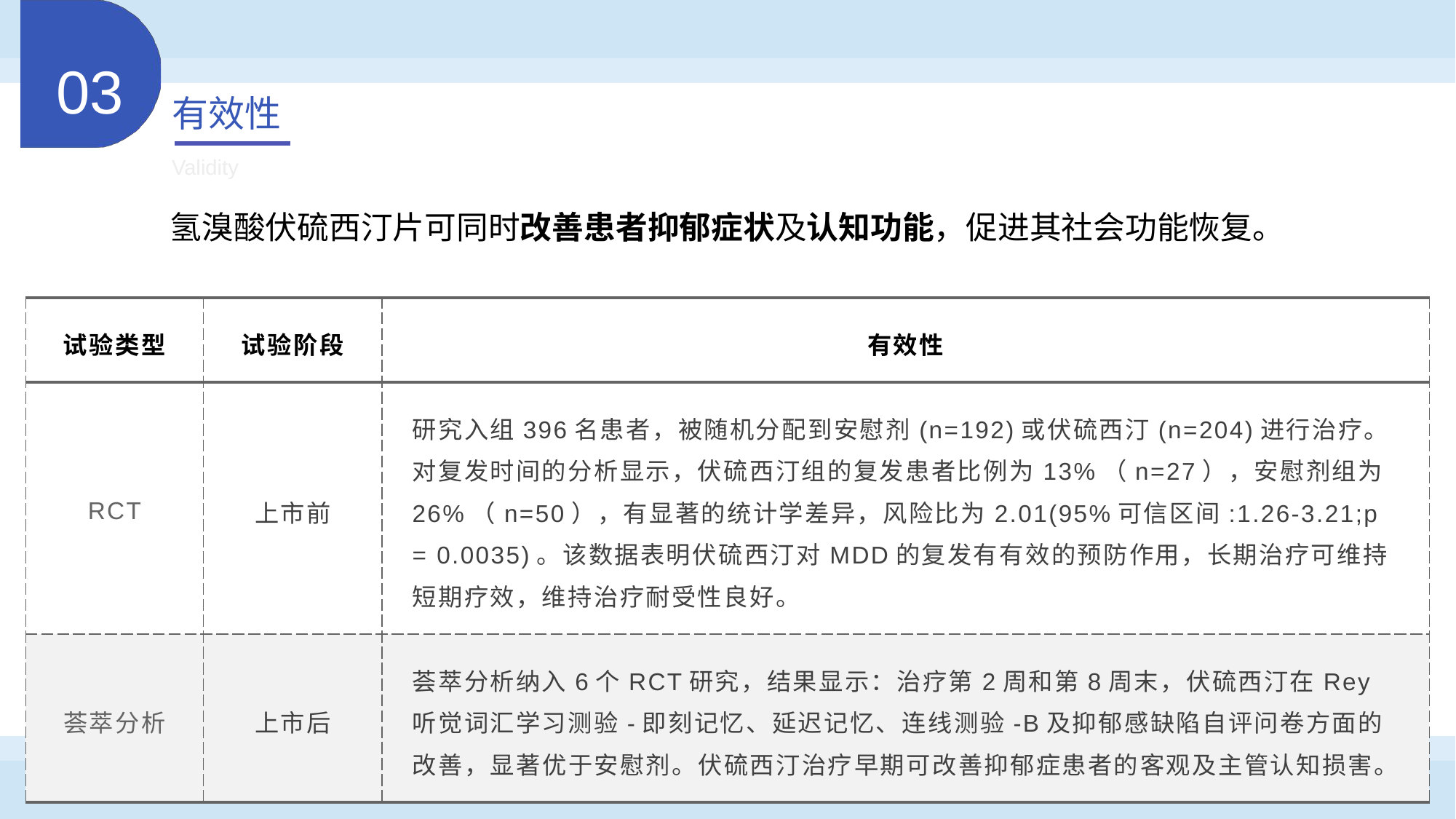

03
有效性
Validity
氢溴酸伏硫西汀片可同时改善患者抑郁症状及认知功能，促进其社会功能恢复。
| 试验类型 | 试验阶段 | 有效性 |
| --- | --- | --- |
| RCT | 上市前 | 研究入组396名患者，被随机分配到安慰剂(n=192)或伏硫西汀(n=204)进行治疗。对复发时间的分析显示，伏硫西汀组的复发患者比例为13%（n=27），安慰剂组为26%（n=50），有显著的统计学差异，风险比为2.01(95%可信区间:1.26-3.21;p = 0.0035)。该数据表明伏硫西汀对MDD的复发有有效的预防作用，长期治疗可维持短期疗效，维持治疗耐受性良好。 |
| 荟萃分析 | 上市后 | 荟萃分析纳入6个RCT研究，结果显示：治疗第2周和第8周末，伏硫西汀在Rey听觉词汇学习测验-即刻记忆、延迟记忆、连线测验-B及抑郁感缺陷自评问卷方面的改善，显著优于安慰剂。伏硫西汀治疗早期可改善抑郁症患者的客观及主管认知损害。 |